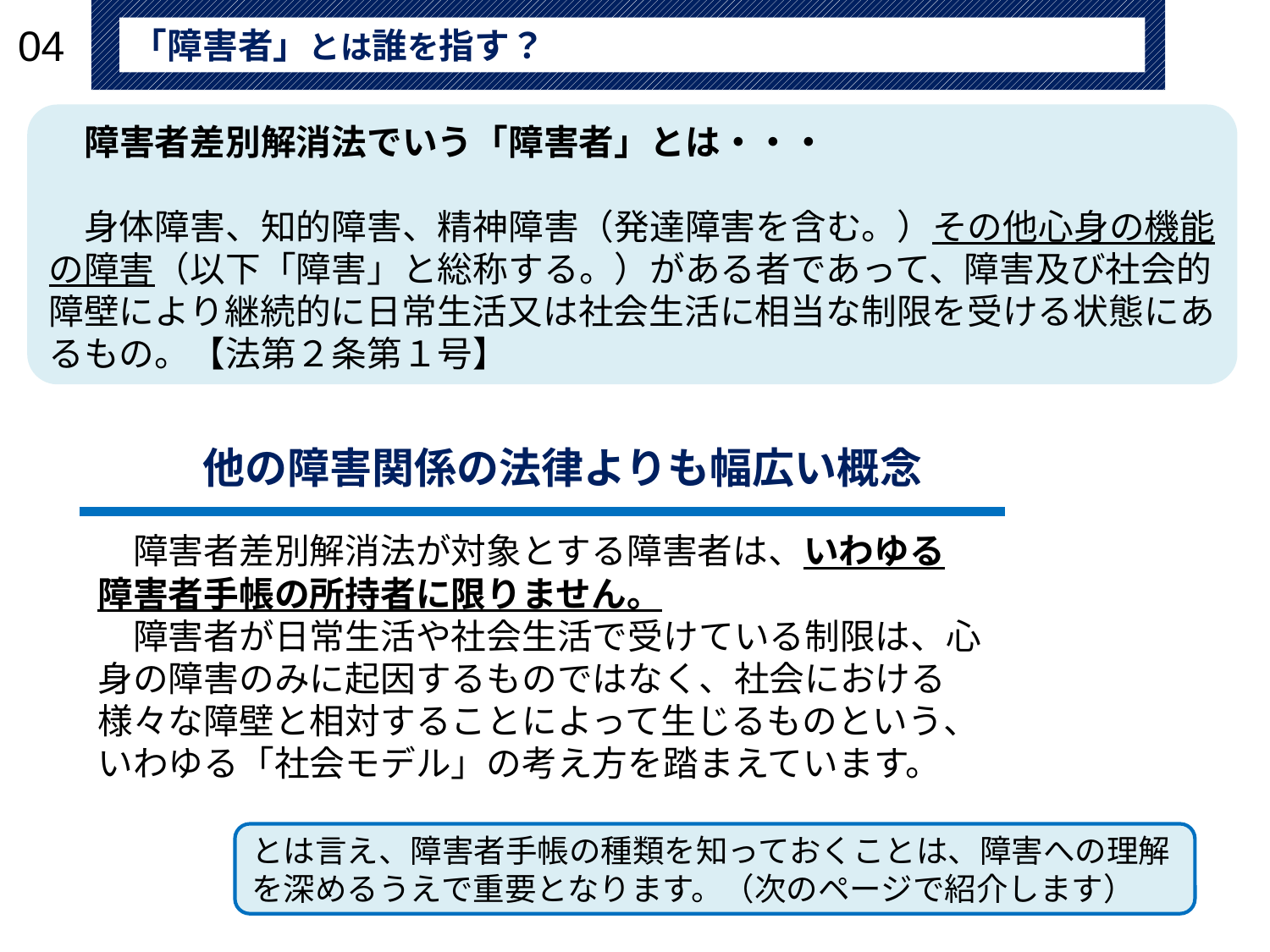

04
「障害者」とは誰を指す？
　障害者差別解消法でいう「障害者」とは・・・

　身体障害、知的障害、精神障害（発達障害を含む。）その他心身の機能の障害（以下「障害」と総称する。）がある者であって、障害及び社会的障壁により継続的に日常生活又は社会生活に相当な制限を受ける状態にあるもの。【法第２条第１号】
他の障害関係の法律よりも幅広い概念
|  |
| --- |
　障害者差別解消法が対象とする障害者は、いわゆる
障害者手帳の所持者に限りません。
　障害者が日常生活や社会生活で受けている制限は、心身の障害のみに起因するものではなく、社会における様々な障壁と相対することによって生じるものという、いわゆる「社会モデル」の考え方を踏まえています。
とは言え、障害者手帳の種類を知っておくことは、障害への理解を深めるうえで重要となります。（次のページで紹介します）